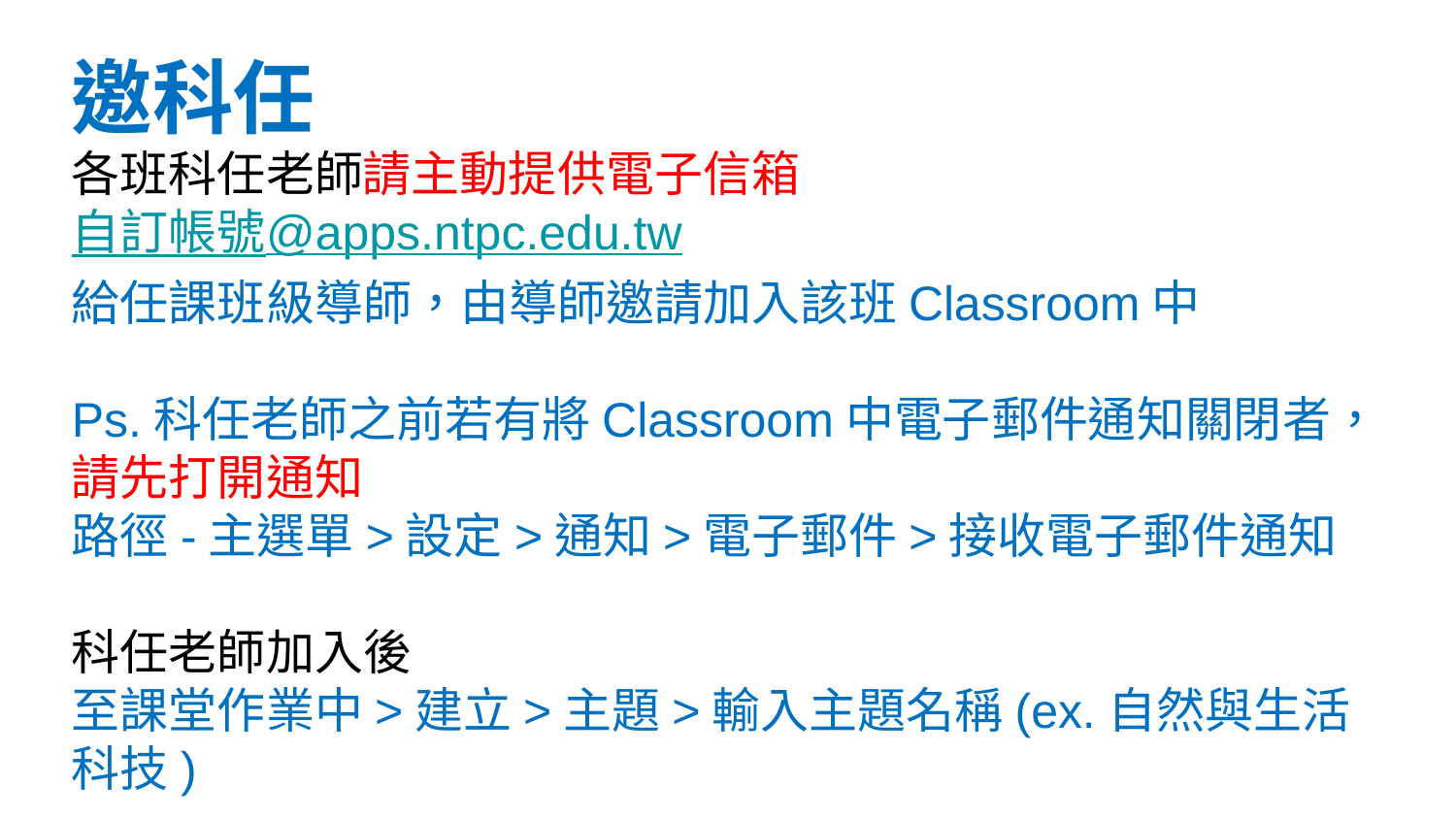

邀科任
各班科任老師請主動提供電子信箱
自訂帳號@apps.ntpc.edu.tw
給任課班級導師，由導師邀請加入該班Classroom中

Ps.科任老師之前若有將Classroom中電子郵件通知關閉者，請先打開通知
路徑-主選單>設定>通知>電子郵件>接收電子郵件通知

科任老師加入後
至課堂作業中>建立>主題>輸入主題名稱(ex.自然與生活科技)